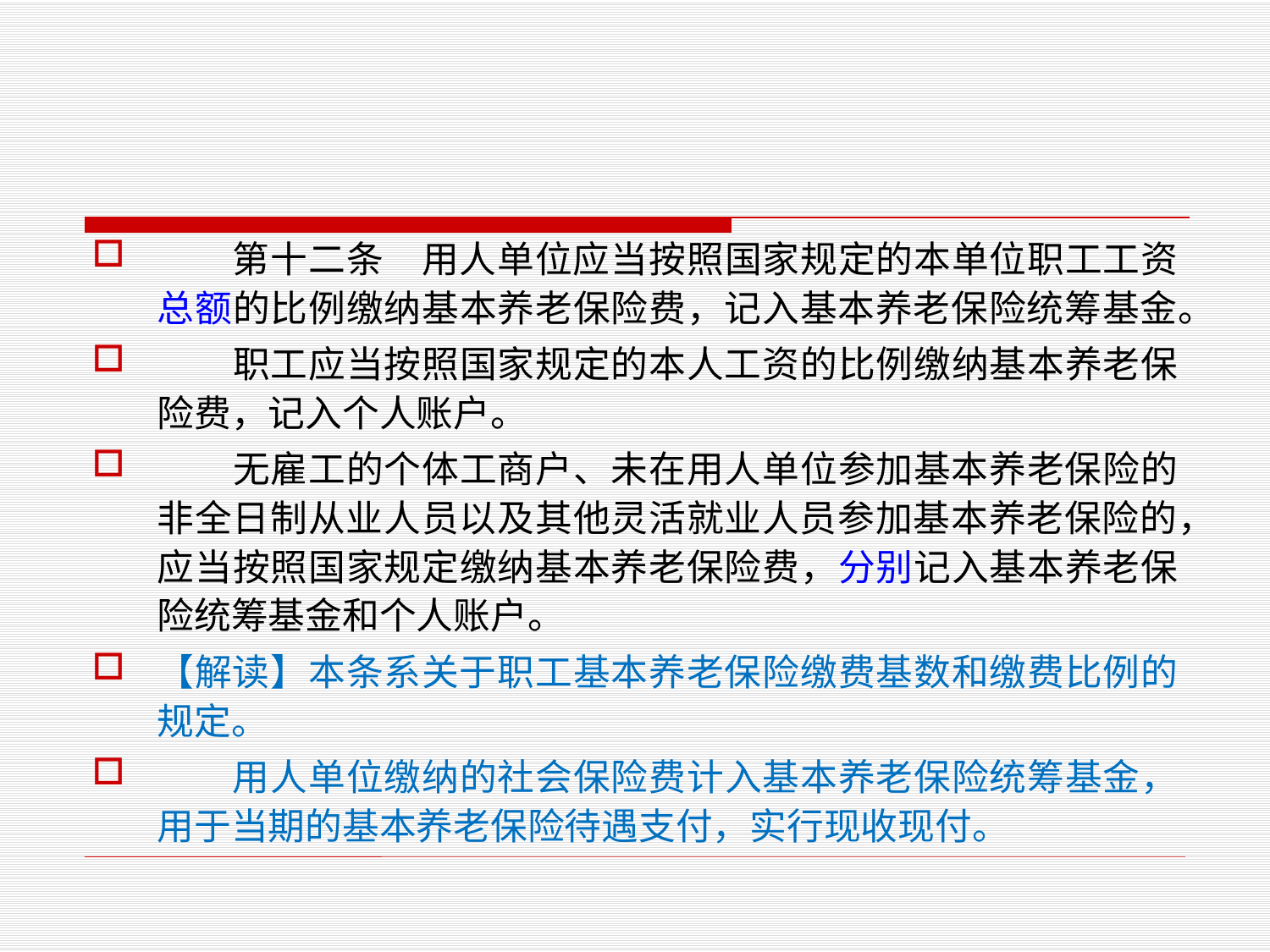

第十二条　用人单位应当按照国家规定的本单位职工工资总额的比例缴纳基本养老保险费，记入基本养老保险统筹基金。
　　职工应当按照国家规定的本人工资的比例缴纳基本养老保险费，记入个人账户。
　　无雇工的个体工商户、未在用人单位参加基本养老保险的非全日制从业人员以及其他灵活就业人员参加基本养老保险的，应当按照国家规定缴纳基本养老保险费，分别记入基本养老保险统筹基金和个人账户。
【解读】本条系关于职工基本养老保险缴费基数和缴费比例的规定。
　　用人单位缴纳的社会保险费计入基本养老保险统筹基金，用于当期的基本养老保险待遇支付，实行现收现付。